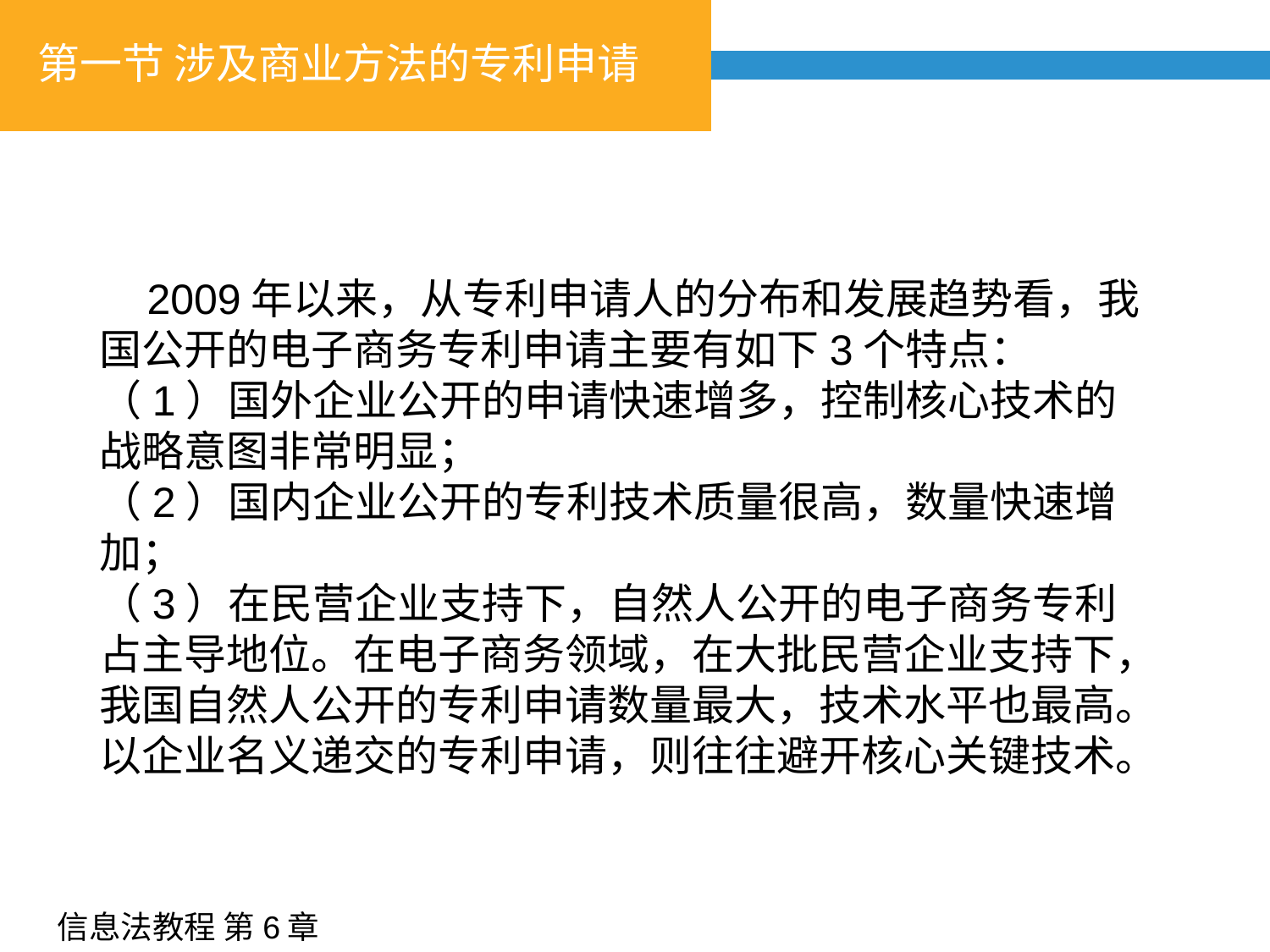

# 第一节 涉及商业方法的专利申请
    2009年以来，从专利申请人的分布和发展趋势看，我国公开的电子商务专利申请主要有如下3个特点：
（1）国外企业公开的申请快速增多，控制核心技术的战略意图非常明显；
（2）国内企业公开的专利技术质量很高，数量快速增加；
（3）在民营企业支持下，自然人公开的电子商务专利占主导地位。在电子商务领域，在大批民营企业支持下，我国自然人公开的专利申请数量最大，技术水平也最高。以企业名义递交的专利申请，则往往避开核心关键技术。
信息法教程 第6章